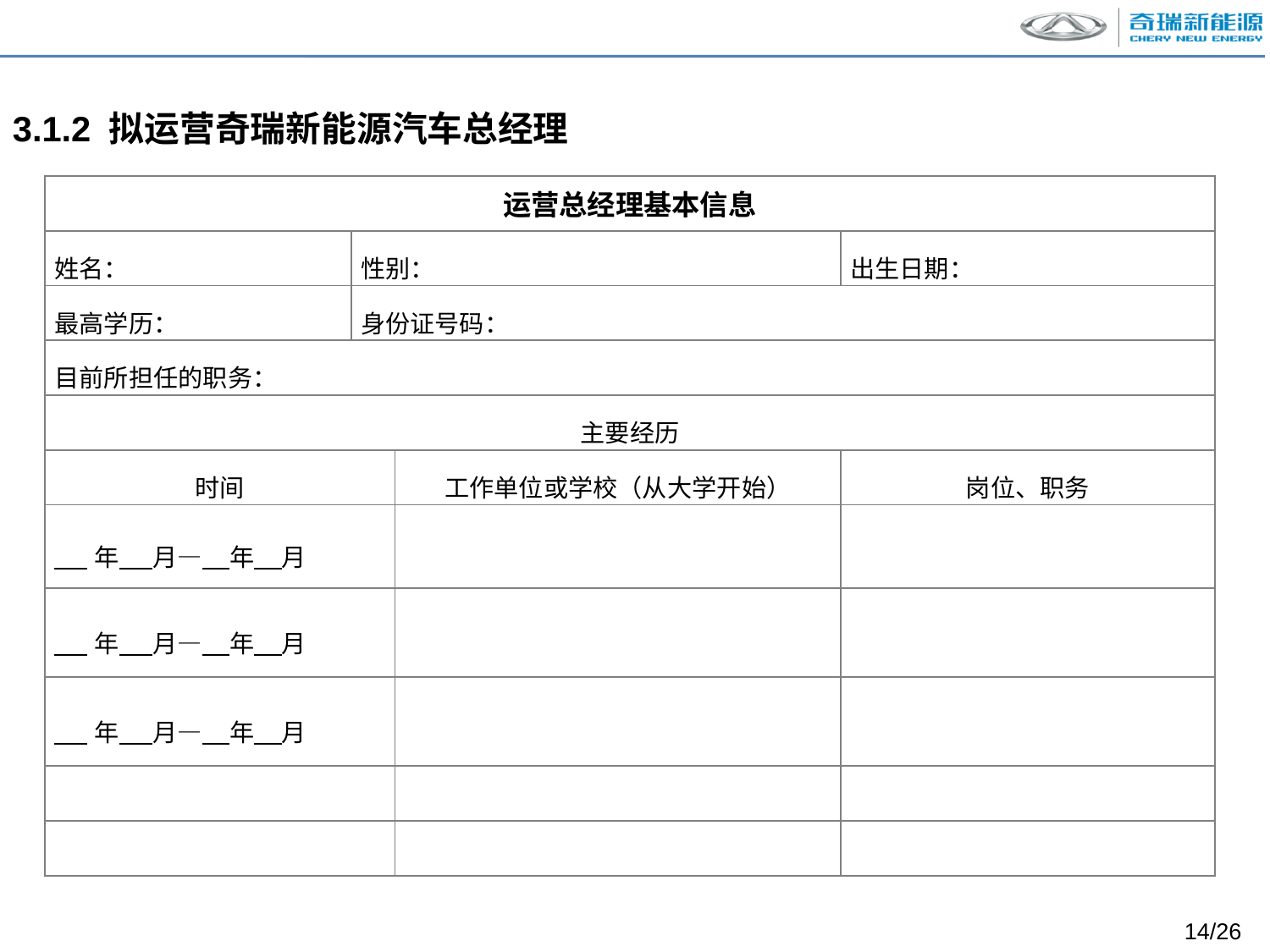

3.1.2 拟运营奇瑞新能源汽车总经理
| 运营总经理基本信息 |  |  |  |
| --- | --- | --- | --- |
| 姓名： | 性别： |  | 出生日期： |
| 最高学历： | 身份证号码： |  |  |
| 目前所担任的职务： |  |  |  |
| 主要经历 |  |  |  |
| 时间 |  | 工作单位或学校（从大学开始） | 岗位、职务 |
| 年 月— 年 月 |  |  |  |
| 年 月— 年 月 |  |  |  |
| 年 月— 年 月 |  |  |  |
|  |  |  |  |
|  |  |  |  |
14/26